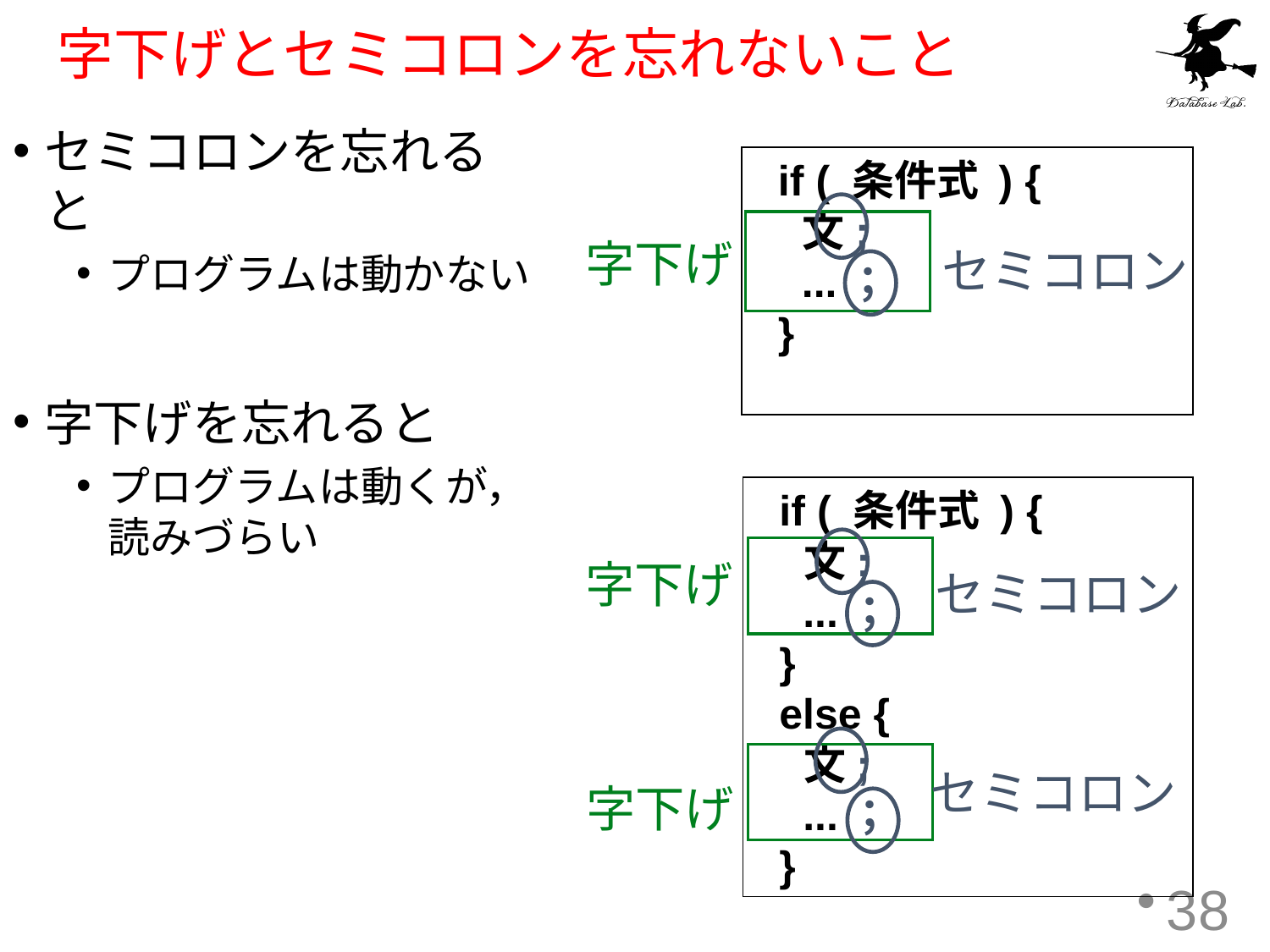

# 字下げとセミコロンを忘れないこと
セミコロンを忘れると
プログラムは動かない

字下げを忘れると
プログラムは動くが，読みづらい
  if ( 条件式 ) {
    文;
    ...；
  }

字下げ
セミコロン

  if ( 条件式 ) {
    文;
    ...；
  }
  else {
    文;
    ...；
  }

字下げ
セミコロン

セミコロン
字下げ

38